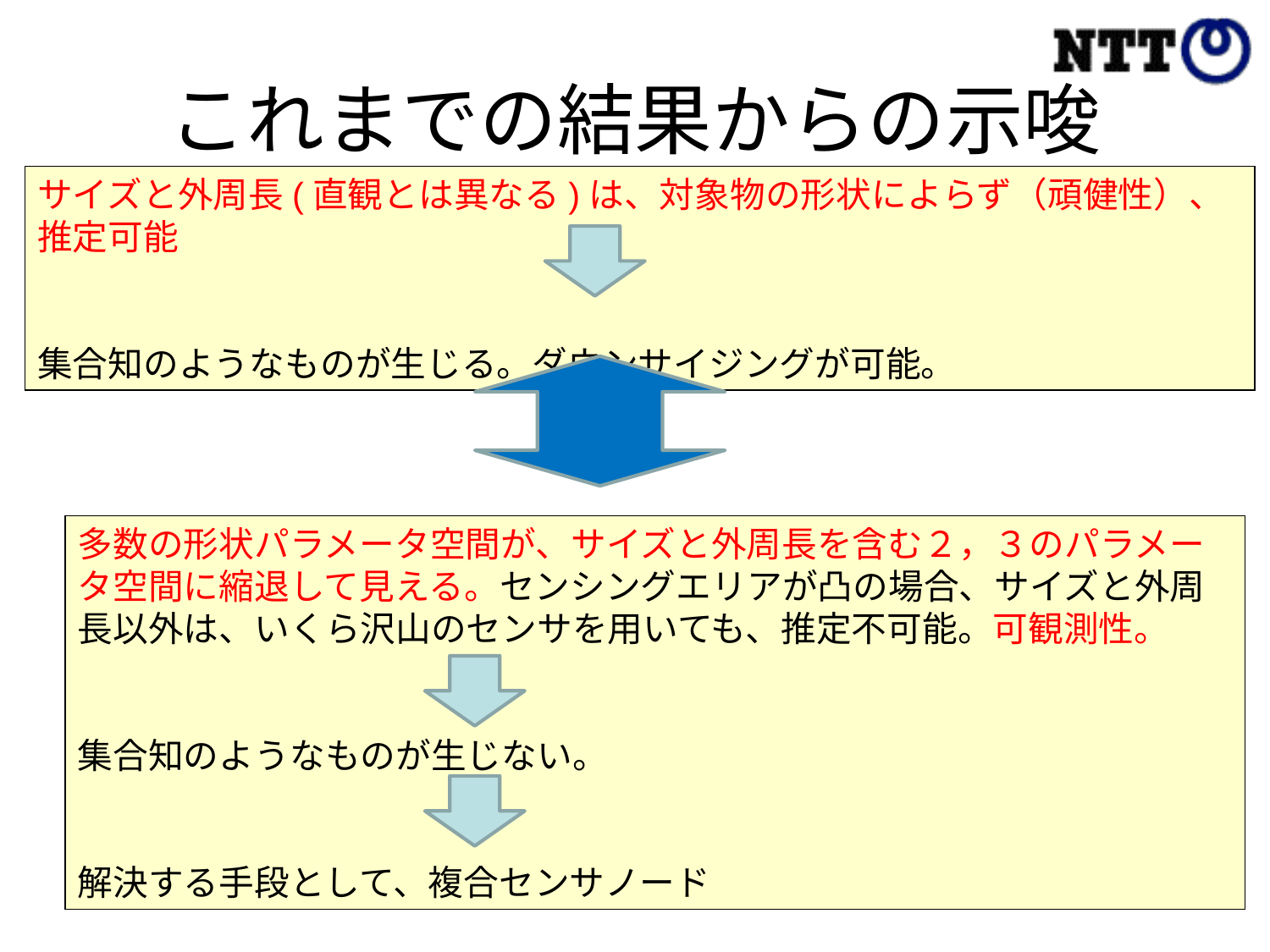

# これまでの結果からの示唆
サイズと外周長(直観とは異なる)は、対象物の形状によらず（頑健性）、推定可能

集合知のようなものが生じる。ダウンサイジングが可能。

多数の形状パラメータ空間が、サイズと外周長を含む２，３のパラメータ空間に縮退して見える。センシングエリアが凸の場合、サイズと外周長以外は、いくら沢山のセンサを用いても、推定不可能。可観測性。

集合知のようなものが生じない。

解決する手段として、複合センサノード